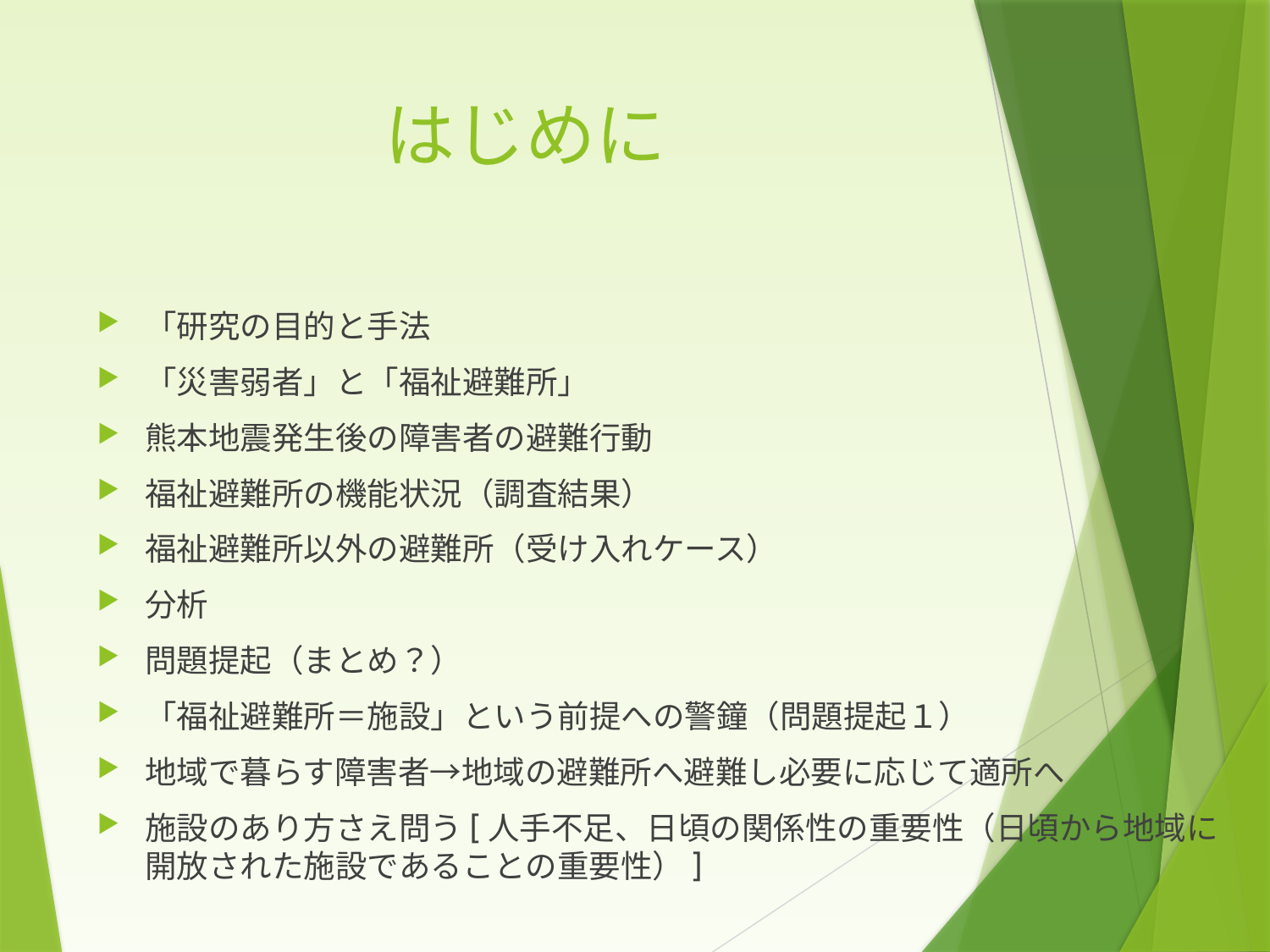

# はじめに
「研究の目的と手法
「災害弱者」と「福祉避難所」
熊本地震発生後の障害者の避難行動
福祉避難所の機能状況（調査結果）
福祉避難所以外の避難所（受け入れケース）
分析
問題提起（まとめ？）
「福祉避難所＝施設」という前提への警鐘（問題提起１）
地域で暮らす障害者→地域の避難所へ避難し必要に応じて適所へ
施設のあり方さえ問う[人手不足、日頃の関係性の重要性（日頃から地域に開放された施設であることの重要性）]